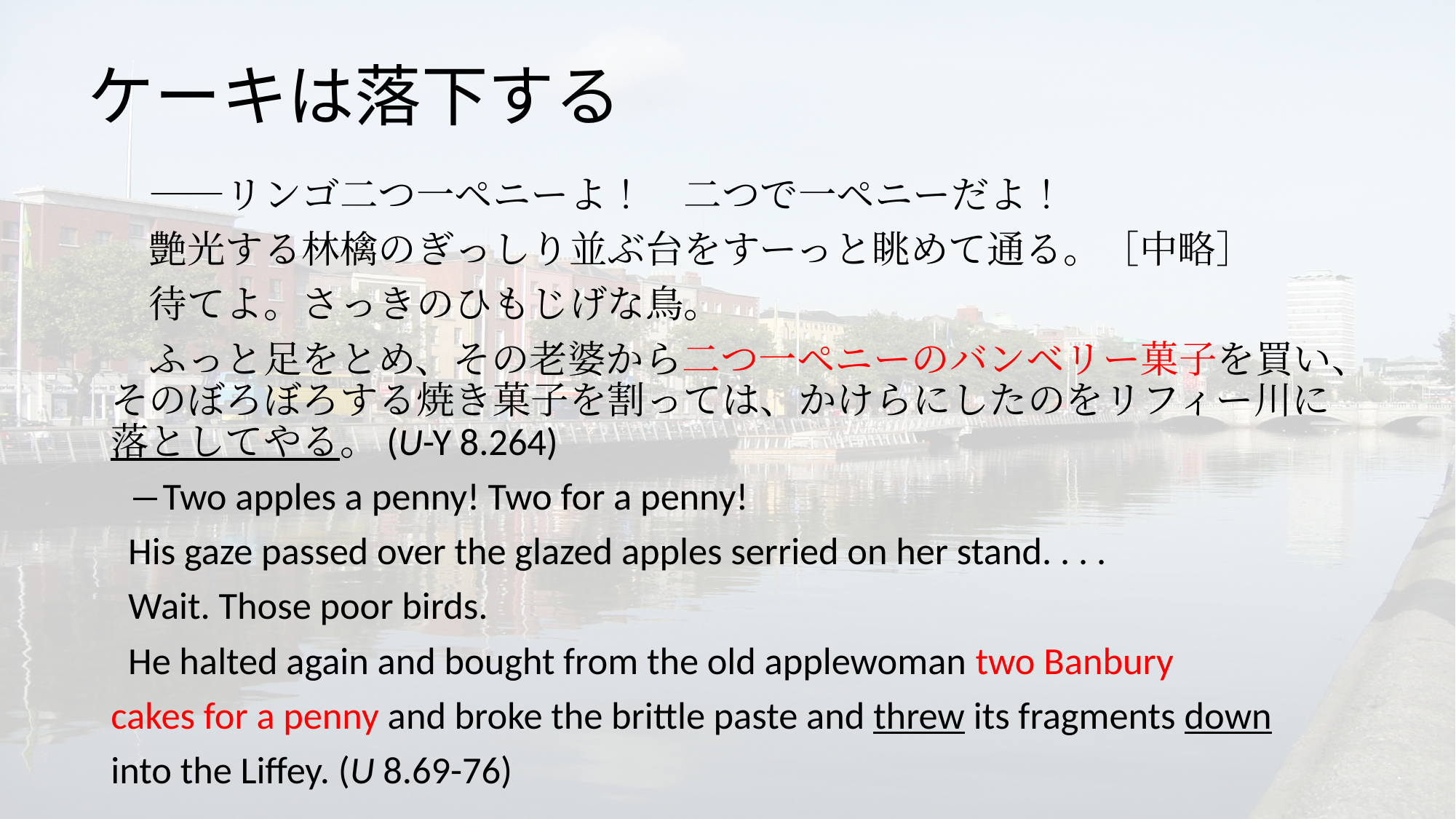

# ケーキは落下する
　——リンゴ二つ一ペニーよ！　二つで一ペニーだよ！
　艶光する林檎のぎっしり並ぶ台をすーっと眺めて通る。［中略］
　待てよ。さっきのひもじげな鳥。
　ふっと足をとめ、その老婆から二つ一ペニーのバンベリー菓子を買い、そのぼろぼろする焼き菓子を割っては、かけらにしたのをリフィー川に落としてやる。(U-Y 8.264)
  ―Two apples a penny! Two for a penny!
  His gaze passed over the glazed apples serried on her stand. . . .
  Wait. Those poor birds.
  He halted again and bought from the old applewoman two Banbury
cakes for a penny and broke the brittle paste and threw its fragments down
into the Liffey. (U 8.69-76)